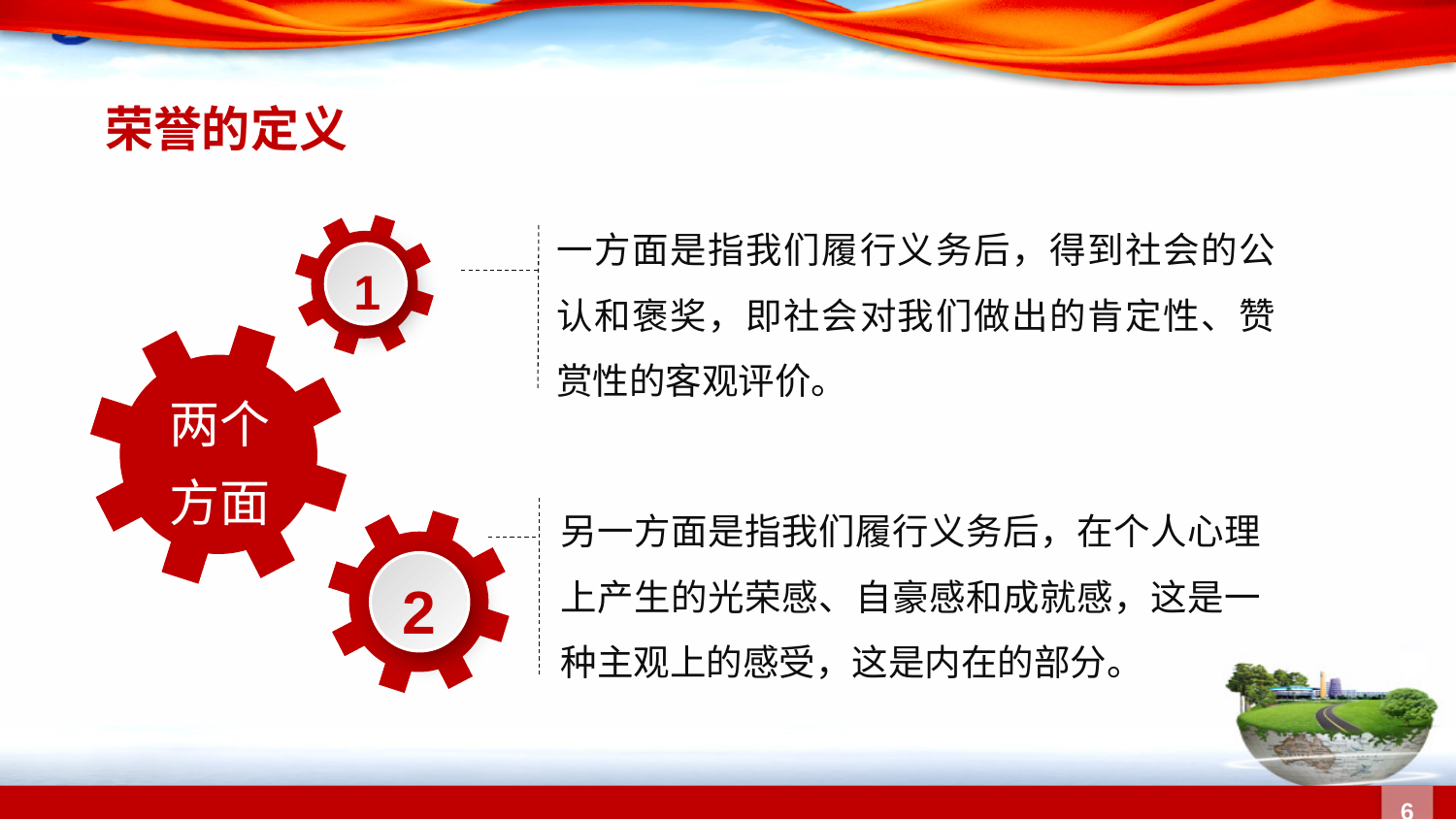

荣誉的定义
一方面是指我们履行义务后，得到社会的公认和褒奖，即社会对我们做出的肯定性、赞赏性的客观评价。

1

两个方面
另一方面是指我们履行义务后，在个人心理上产生的光荣感、自豪感和成就感，这是一种主观上的感受，这是内在的部分。

2